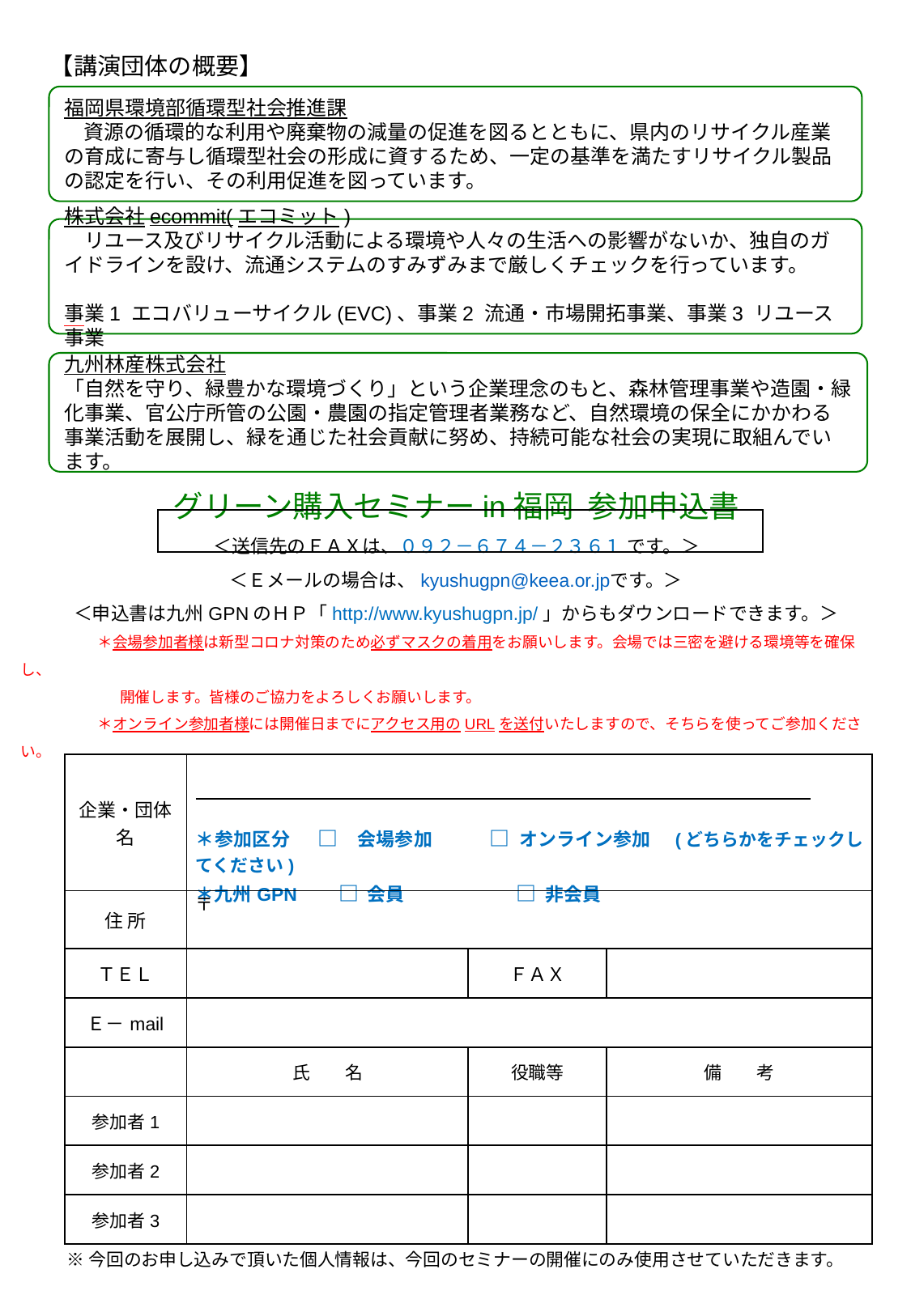

【講演団体の概要】

福岡県環境部循環型社会推進課
　資源の循環的な利用や廃棄物の減量の促進を図るとともに、県内のリサイクル産業の育成に寄与し循環型社会の形成に資するため、一定の基準を満たすリサイクル製品の認定を行い、その利用促進を図っています。

株式会社ecommit(エコミット)
　リユース及びリサイクル活動による環境や人々の生活への影響がないか、独自のガイドラインを設け、流通システムのすみずみまで厳しくチェックを行っています。
事業1 エコバリューサイクル(EVC)、事業2 流通・市場開拓事業、事業3 リユース事業

九州林産株式会社
「自然を守り、緑豊かな環境づくり」という企業理念のもと、森林管理事業や造園・緑化事業、官公庁所管の公園・農園の指定管理者業務など、自然環境の保全にかかわる事業活動を展開し、緑を通じた社会貢献に努め、持続可能な社会の実現に取組んでいます。

グリーン購入セミナーin福岡  参加申込書
＜送信先のＦＡＸは、０９２－６７４－２３６１ です。＞
＜Ｅメールの場合は、kyushugpn@keea.or.jpです。＞
＜申込書は九州GPNのＨＰ「http://www.kyushugpn.jp/」からもダウンロードできます。＞
　　　　＊会場参加者様は新型コロナ対策のため必ずマスクの着用をお願いします。会場では三密を避ける環境等を確保し、
 　　　　　開催します。皆様のご協力をよろしくお願いします。
　　　　＊オンライン参加者様には開催日までにアクセス用のURLを送付いたしますので、そちらを使ってご参加ください。

| 企業・団体名 | ＊参加区分 　 □　会場参加　　　□ オンライン参加　(どちらかをチェックしてください)  ＊九州GPN　　□ 会員　　　　　　□ 非会員 |  |  |
| --- | --- | --- | --- |
| 住 所 | 〒 |  |  |
| ＴＥＬ |  | ＦＡＸ |  |
| Ｅ－mail |  |  |  |
|  | 氏　　名 | 役職等 | 備　　考 |
| 参加者1 |  |  |  |
| 参加者2 |  |  |  |
| 参加者3 |  |  |  |
※今回のお申し込みで頂いた個人情報は、今回のセミナーの開催にのみ使用させていただきます。